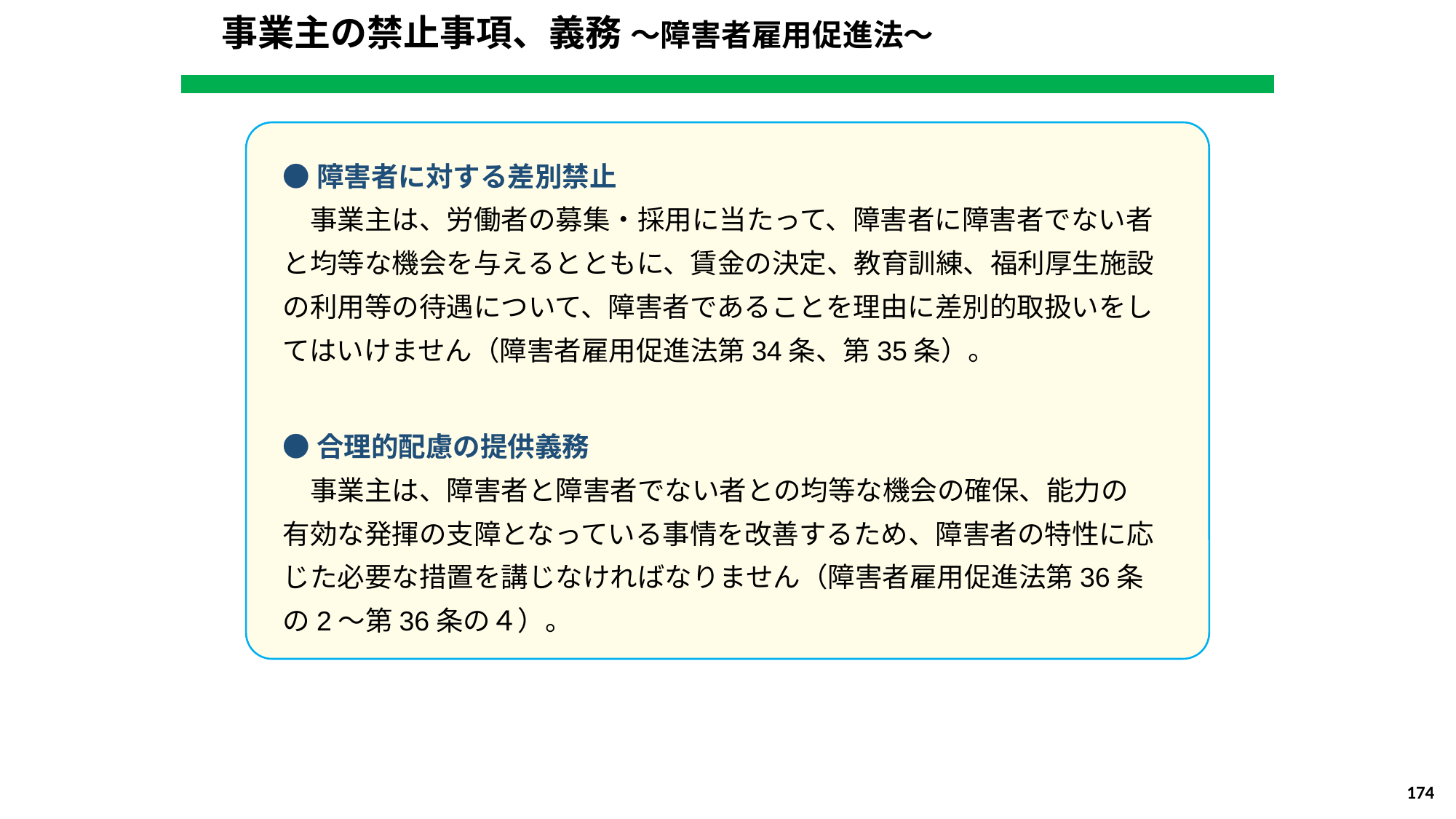

事業主の禁止事項、義務 ～障害者雇用促進法～

●障害者に対する差別禁止
　事業主は、労働者の募集・採用に当たって、障害者に障害者でない者と均等な機会を与えるとともに、賃金の決定、教育訓練、福利厚生施設の利用等の待遇について、障害者であることを理由に差別的取扱いをしてはいけません（障害者雇用促進法第34条、第35条）。
●合理的配慮の提供義務
　事業主は、障害者と障害者でない者との均等な機会の確保、能力の有効な発揮の支障となっている事情を改善するため、障害者の特性に応じた必要な措置を講じなければなりません（障害者雇用促進法第36条の2～第36条の４）。
174